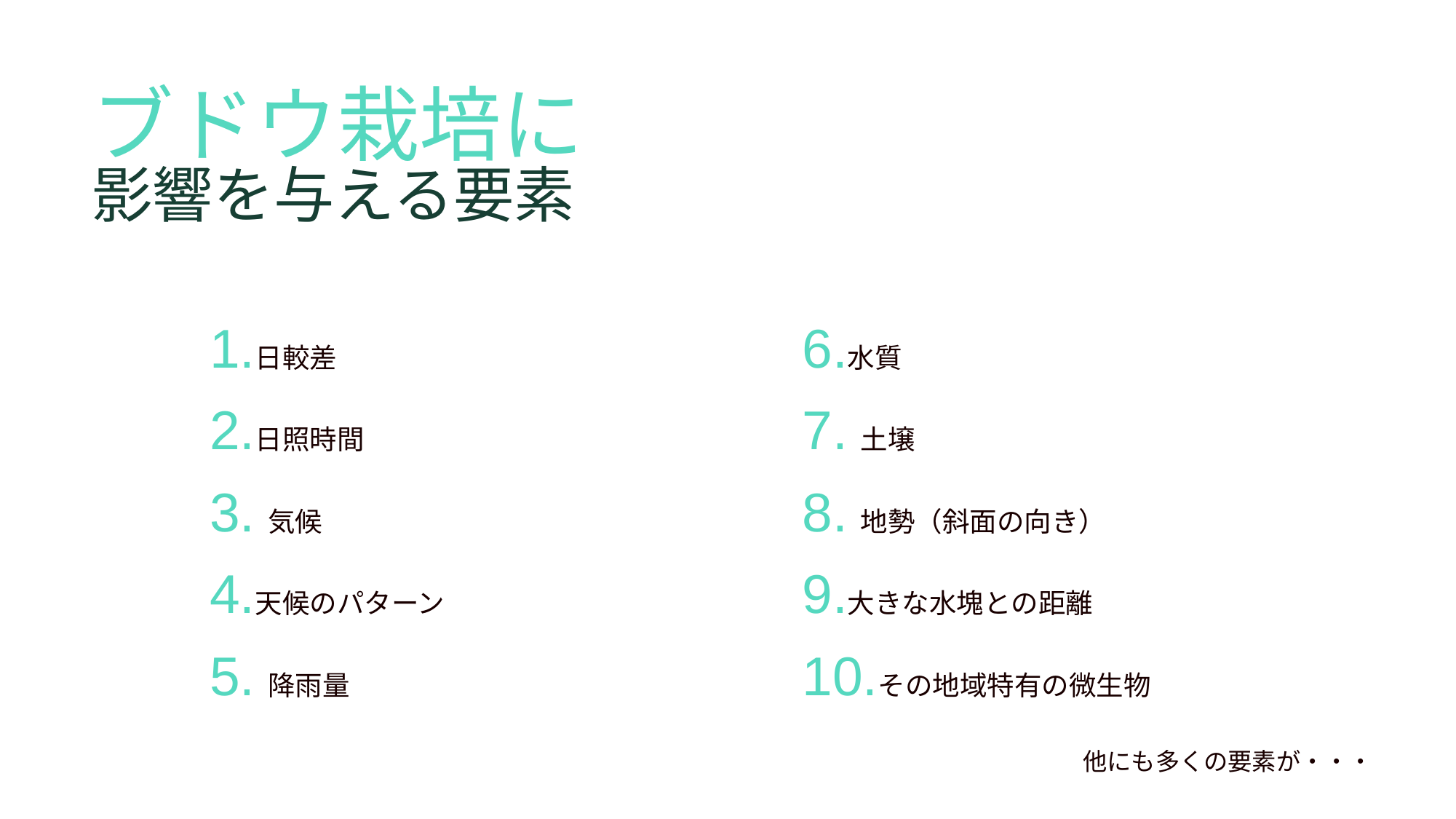

# ブドウ栽培に 影響を与える要素
日較差
日照時間
 気候
天候のパターン
 降雨量
水質
 土壌
 地勢（斜面の向き）
大きな水塊との距離
その地域特有の微生物
他にも多くの要素が・・・